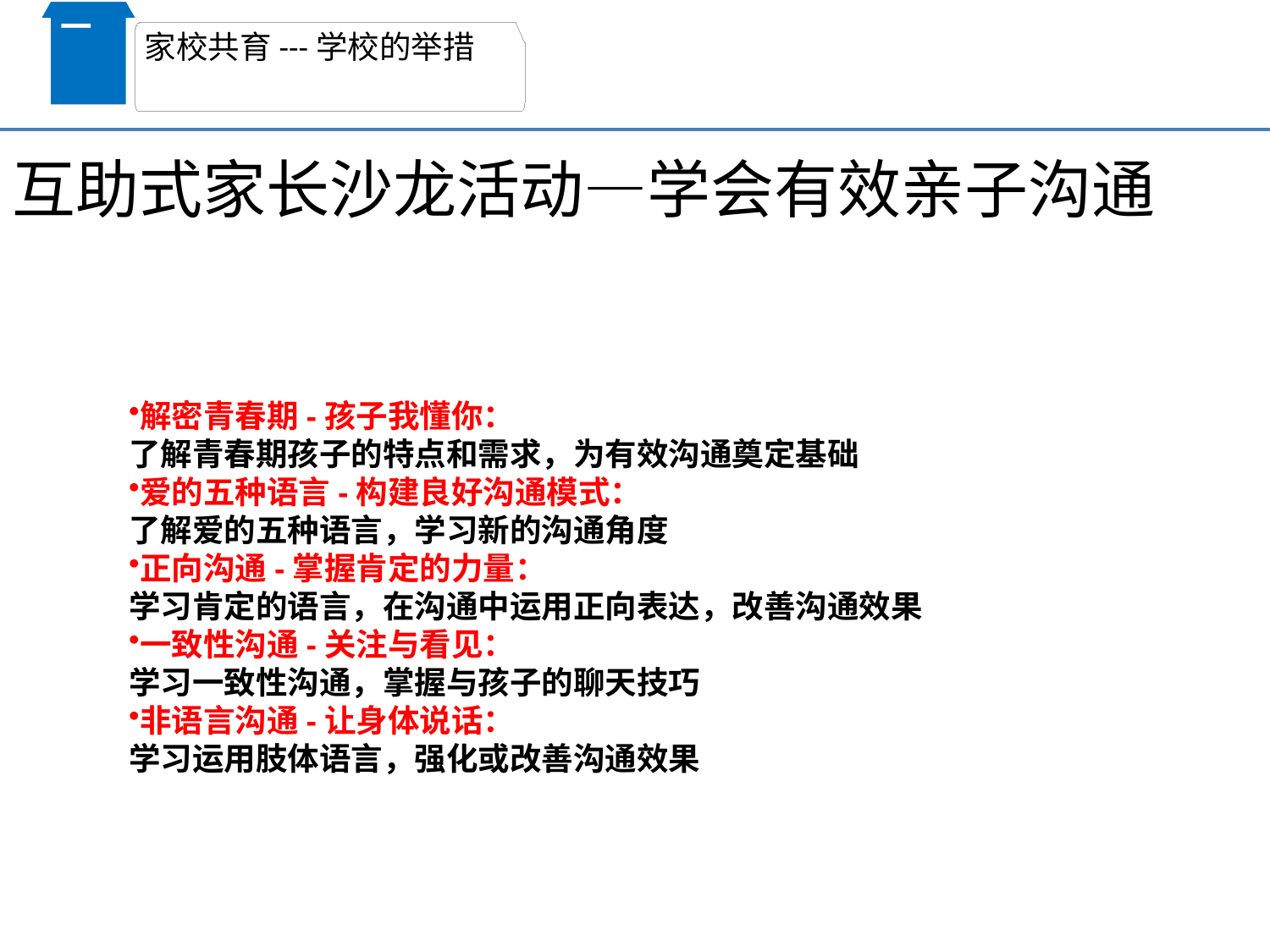

一
家校共育---学校的举措
互助式家长沙龙活动—学会有效亲子沟通

解密青春期-孩子我懂你：
了解青春期孩子的特点和需求，为有效沟通奠定基础
爱的五种语言-构建良好沟通模式：
了解爱的五种语言，学习新的沟通角度
正向沟通-掌握肯定的力量：
学习肯定的语言，在沟通中运用正向表达，改善沟通效果
一致性沟通-关注与看见：
学习一致性沟通，掌握与孩子的聊天技巧
非语言沟通-让身体说话：
学习运用肢体语言，强化或改善沟通效果